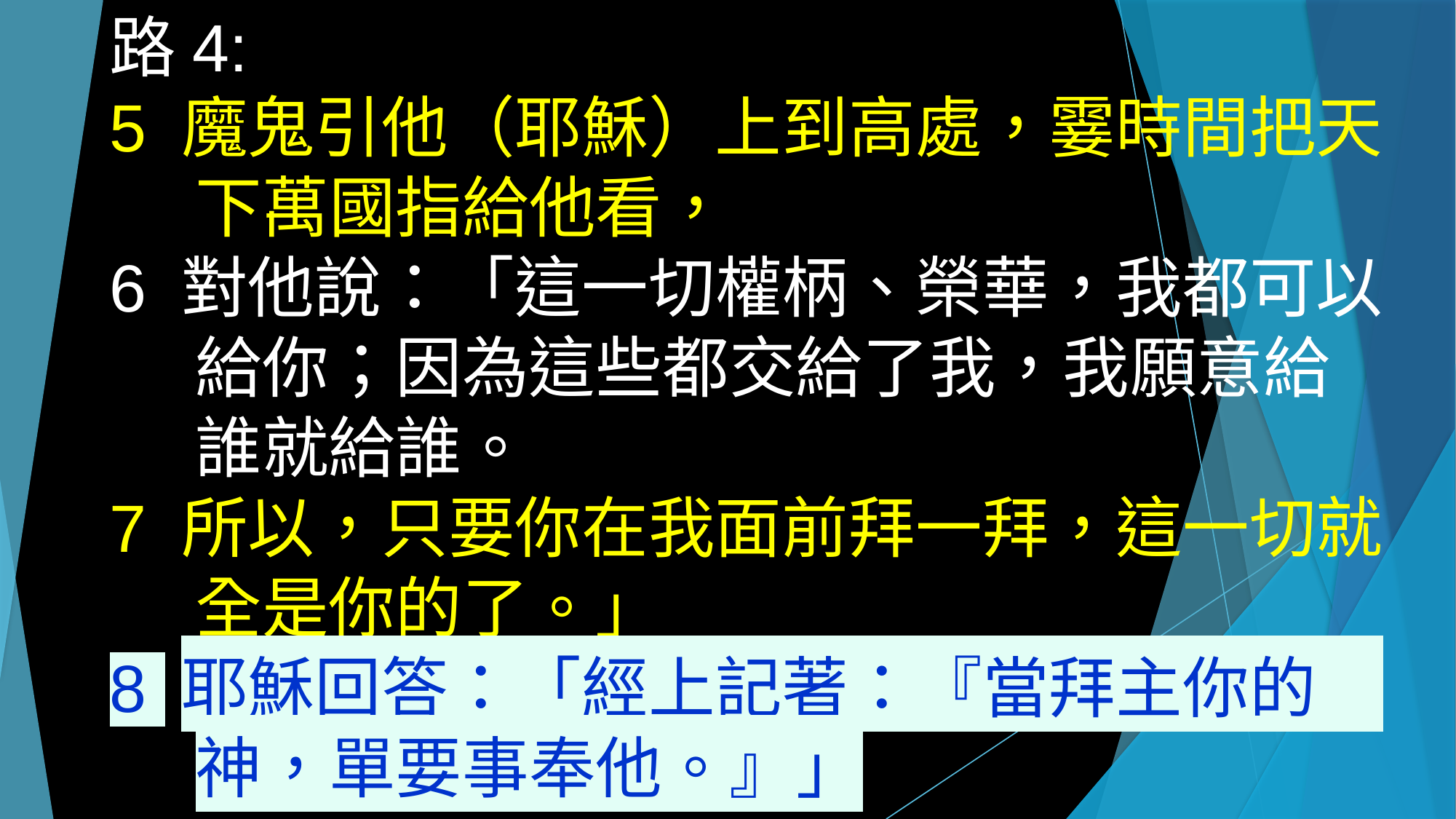

路4:
5 魔鬼引他（耶穌）上到高處，霎時間把天下萬國指給他看，
6 對他說：「這一切權柄、榮華，我都可以給你；因為這些都交給了我，我願意給誰就給誰。
7 所以，只要你在我面前拜一拜，這一切就全是你的了。」
8 耶穌回答：「經上記著：『當拜主你的　神，單要事奉他。』」